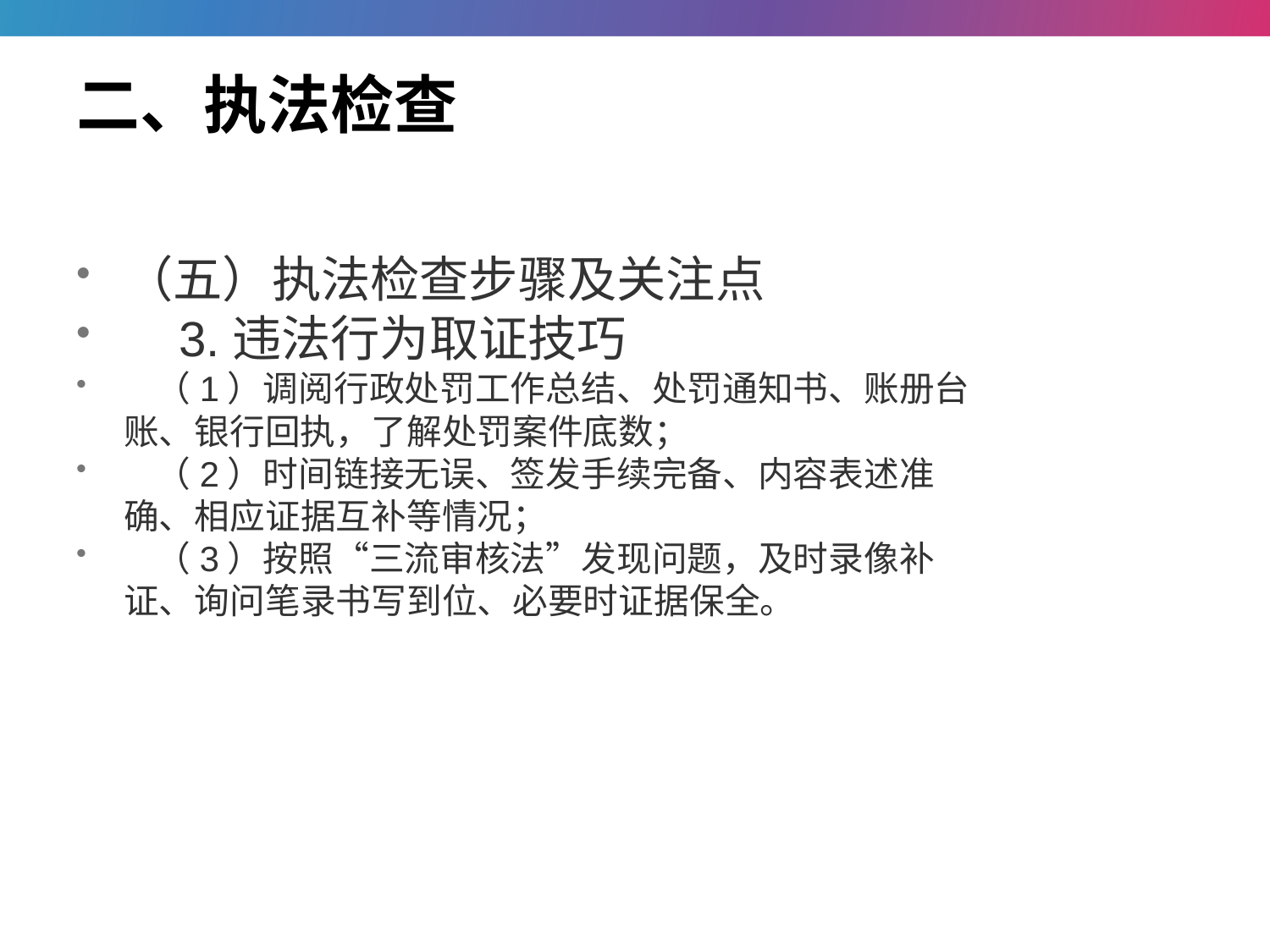

# 二、执法检查
（五）执法检查步骤及关注点
    3.违法行为取证技巧
   （1）调阅行政处罚工作总结、处罚通知书、账册台账、银行回执，了解处罚案件底数；
   （2）时间链接无误、签发手续完备、内容表述准确、相应证据互补等情况；
   （3）按照“三流审核法”发现问题，及时录像补证、询问笔录书写到位、必要时证据保全。